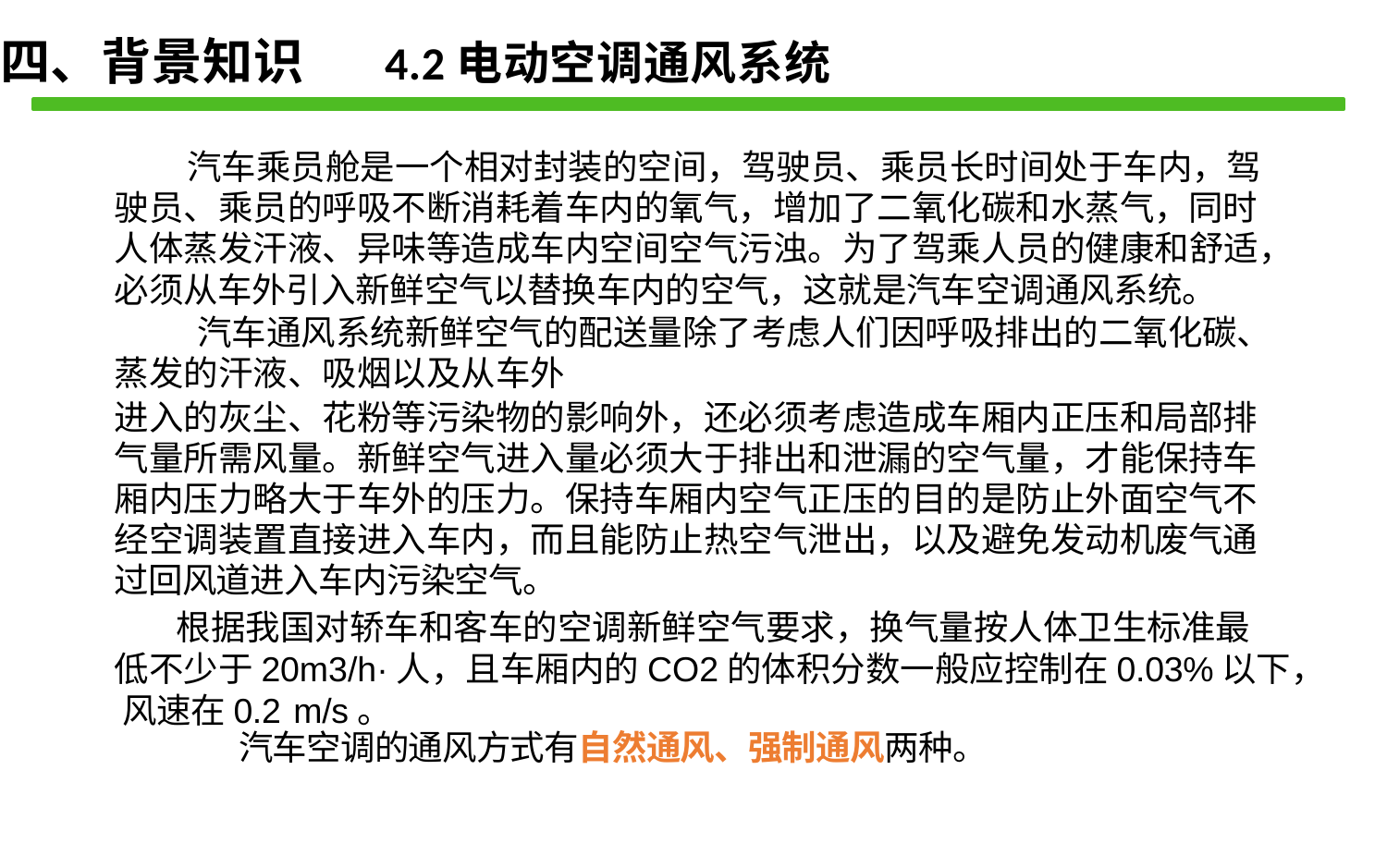

四、背景知识     4.2电动空调通风系统

汽车乘员舱是一个相对封装的空间，驾驶员、乘员长时间处于车内，驾    驶员、乘员的呼吸不断消耗着车内的氧气，增加了二氧化碳和水蒸气，同时    人体蒸发汗液、异味等造成车内空间空气污浊。为了驾乘人员的健康和舒适， 必须从车外引入新鲜空气以替换车内的空气，这就是汽车空调通风系统。
汽车通风系统新鲜空气的配送量除了考虑人们因呼吸排出的二氧化碳、   蒸发的汗液、吸烟以及从车外
进入的灰尘、花粉等污染物的影响外，还必须考虑造成车厢内正压和局部排    气量所需风量。新鲜空气进入量必须大于排出和泄漏的空气量，才能保持车    厢内压力略大于车外的压力。保持车厢内空气正压的目的是防止外面空气不    经空调装置直接进入车内，而且能防止热空气泄出，以及避免发动机废气通    过回风道进入车内污染空气。
根据我国对轿车和客车的空调新鲜空气要求，换气量按人体卫生标准最     低不少于20m3/h·人，且车厢内的CO2的体积分数一般应控制在0.03%以下， 风速在0.2 m/s。
汽车空调的通风方式有自然通风、强制通风两种。